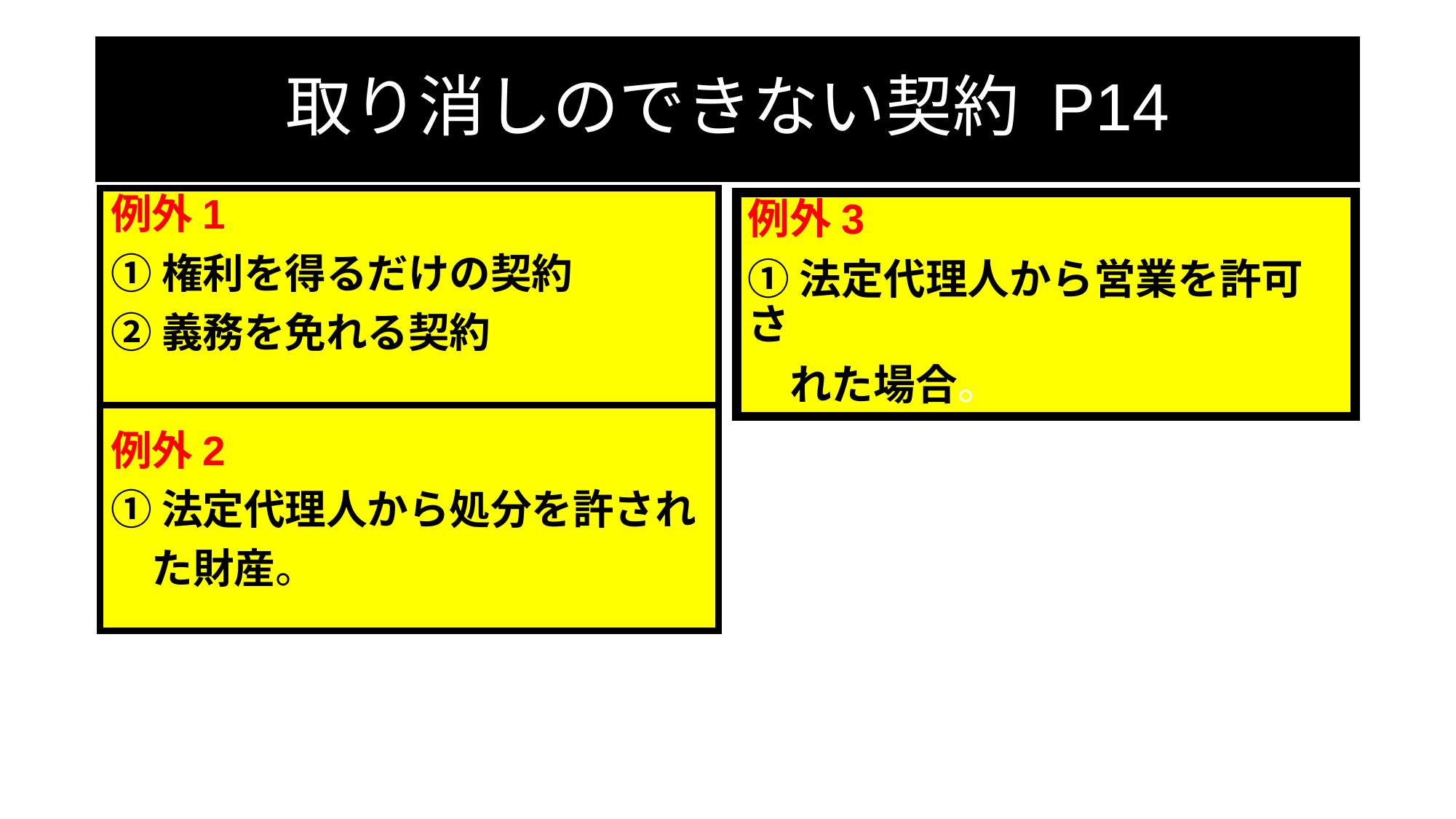

# 取り消しのできない契約 P14
例外1
①権利を得るだけの契約
②義務を免れる契約

例外2
①法定代理人から処分を許され
　た財産。
例外3
①法定代理人から営業を許可さ
　れた場合。